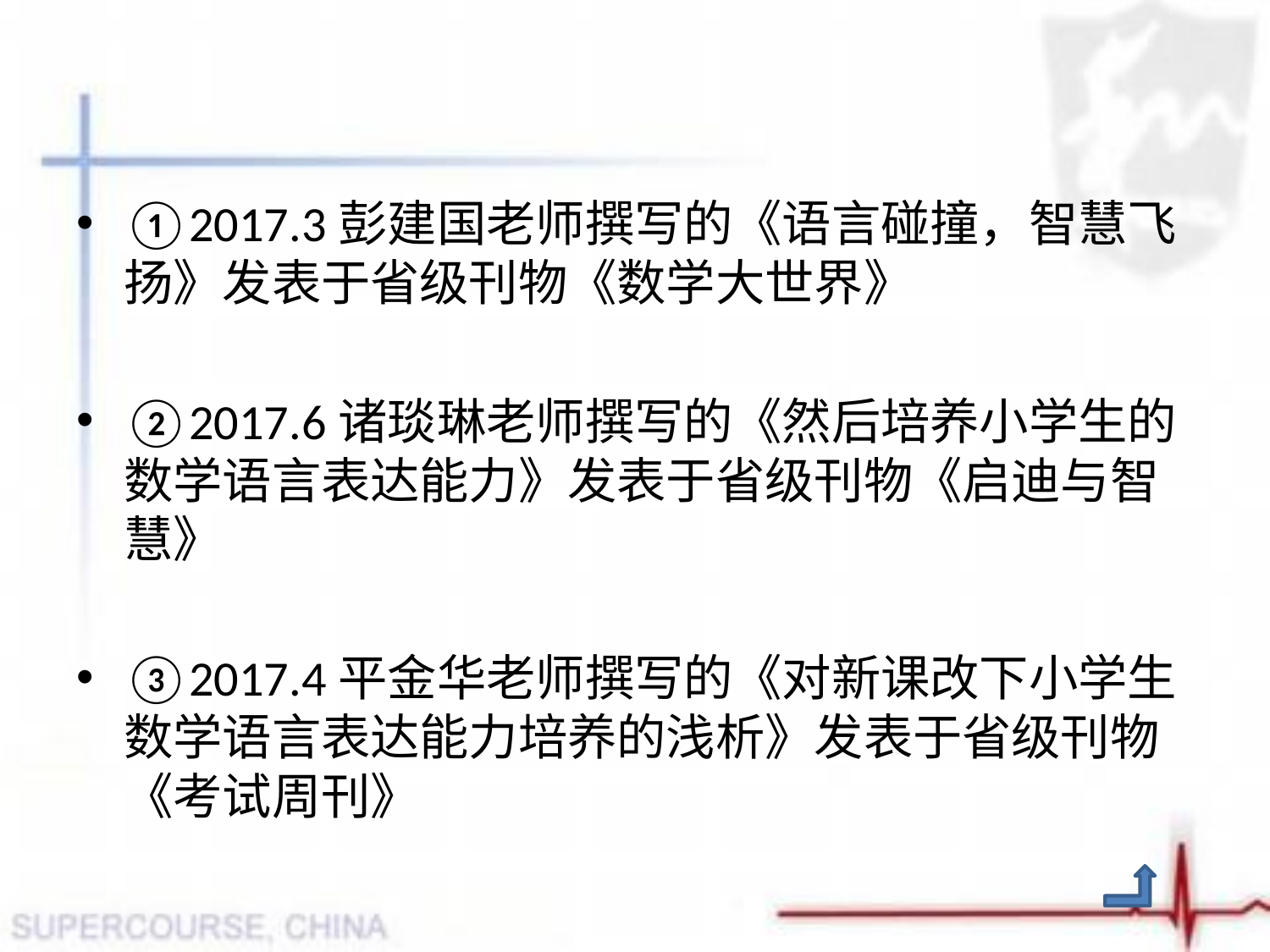

①2017.3彭建国老师撰写的《语言碰撞，智慧飞扬》发表于省级刊物《数学大世界》

②2017.6诸琰琳老师撰写的《然后培养小学生的数学语言表达能力》发表于省级刊物《启迪与智慧》

③2017.4平金华老师撰写的《对新课改下小学生数学语言表达能力培养的浅析》发表于省级刊物《考试周刊》